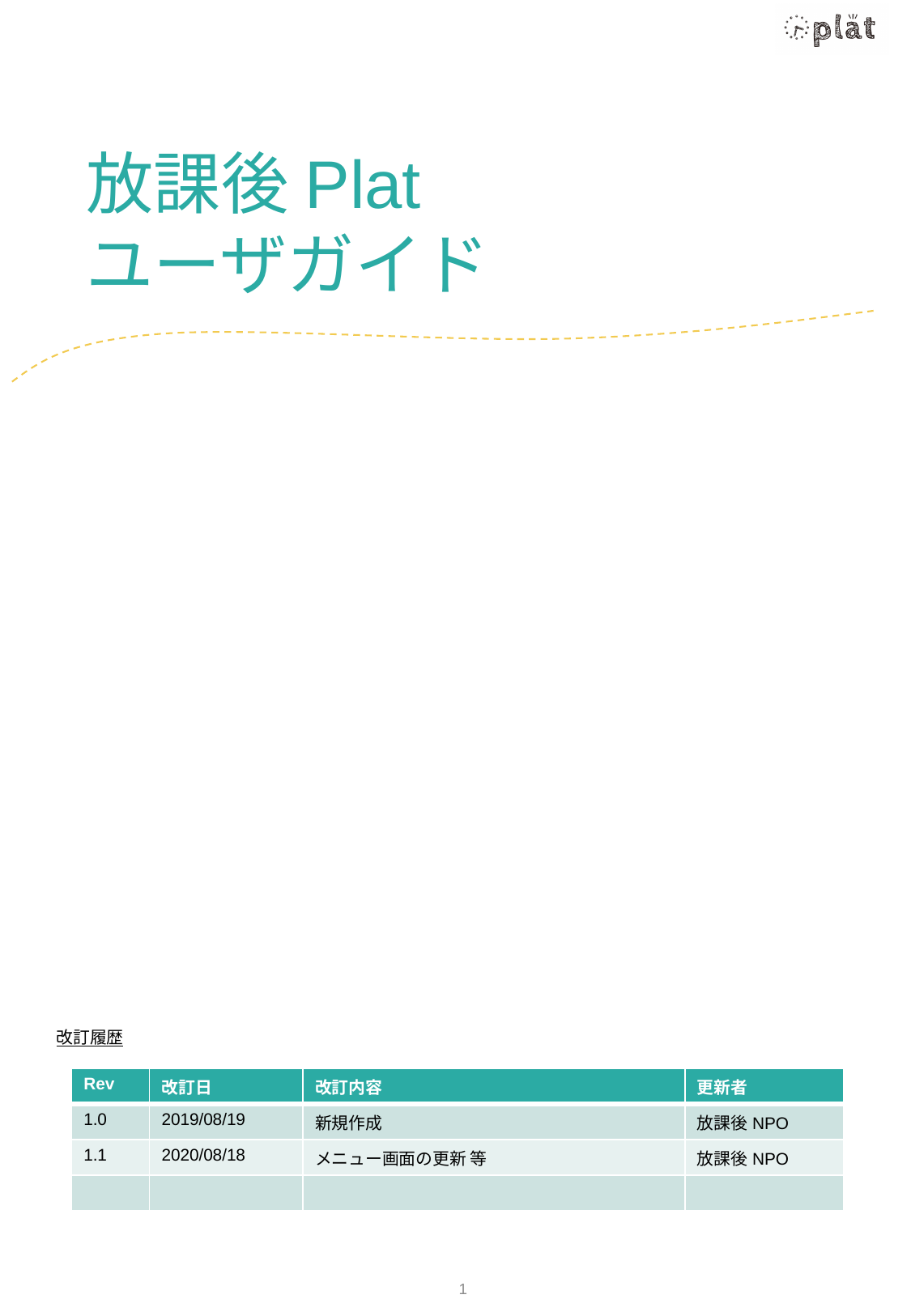

放課後Plat
ユーザガイド

改訂履歴
| Rev | 改訂日 | 改訂内容 | 更新者 |
| --- | --- | --- | --- |
| 1.0 | 2019/08/19 | 新規作成 | 放課後NPO |
| 1.1 | 2020/08/18 | メニュー画面の更新 等 | 放課後NPO |
|  |  |  |  |
1